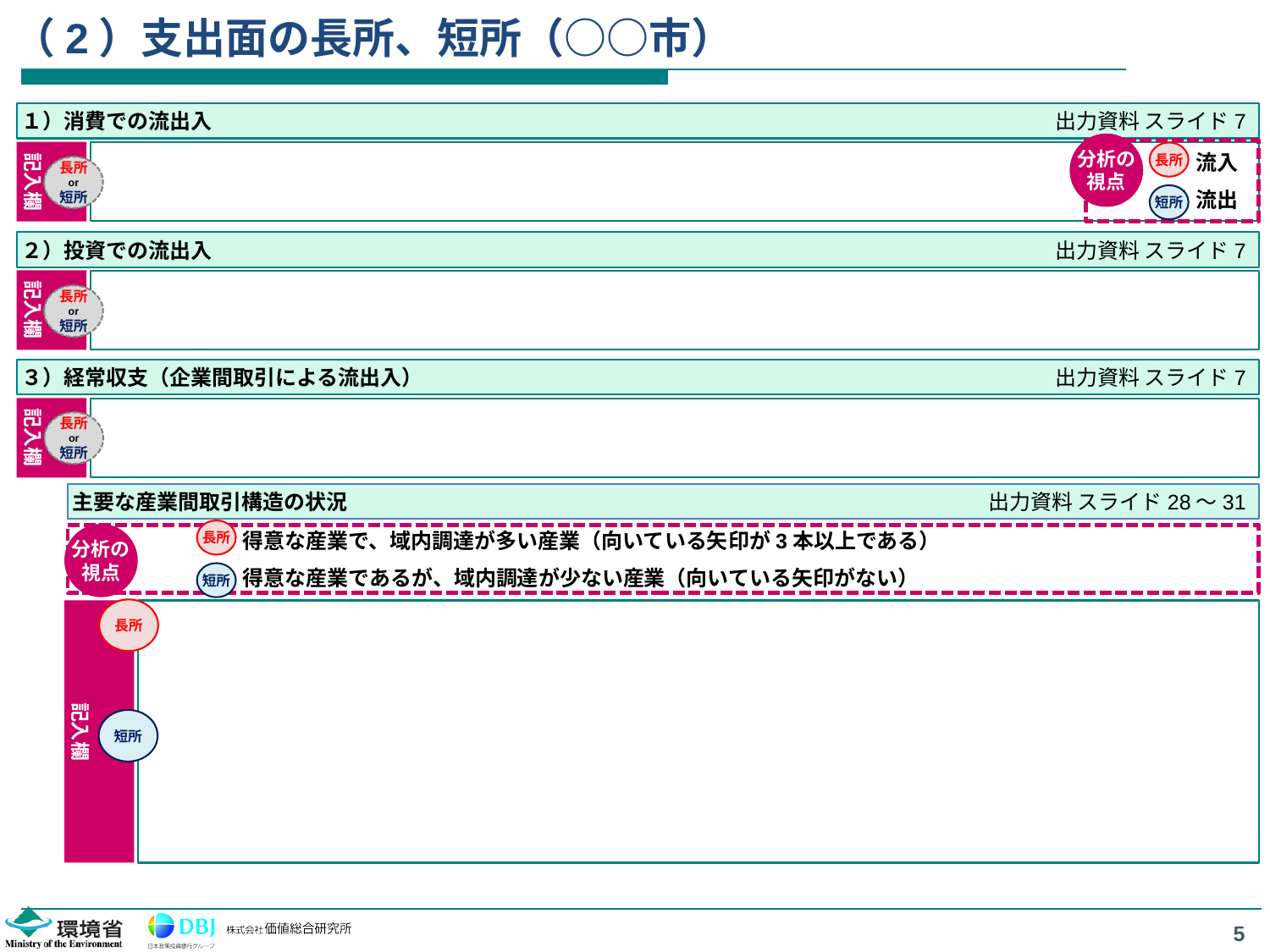

# （2）支出面の長所、短所（○○市）
１）消費での流出入
出力資料 スライド7
分析の
視点
流入
流出
長所
短所
記入欄

長所
or
短所
出力資料 スライド7
２）投資での流出入
記入欄

長所
or
短所
出力資料 スライド7
３）経常収支（企業間取引による流出入）
記入欄

長所
or
短所
出力資料 スライド28～31
主要な産業間取引構造の状況
長所
分析の
視点
得意な産業で、域内調達が多い産業（向いている矢印が3本以上である）
得意な産業であるが、域内調達が少ない産業（向いている矢印がない）
短所
長所
記入欄

短所
5